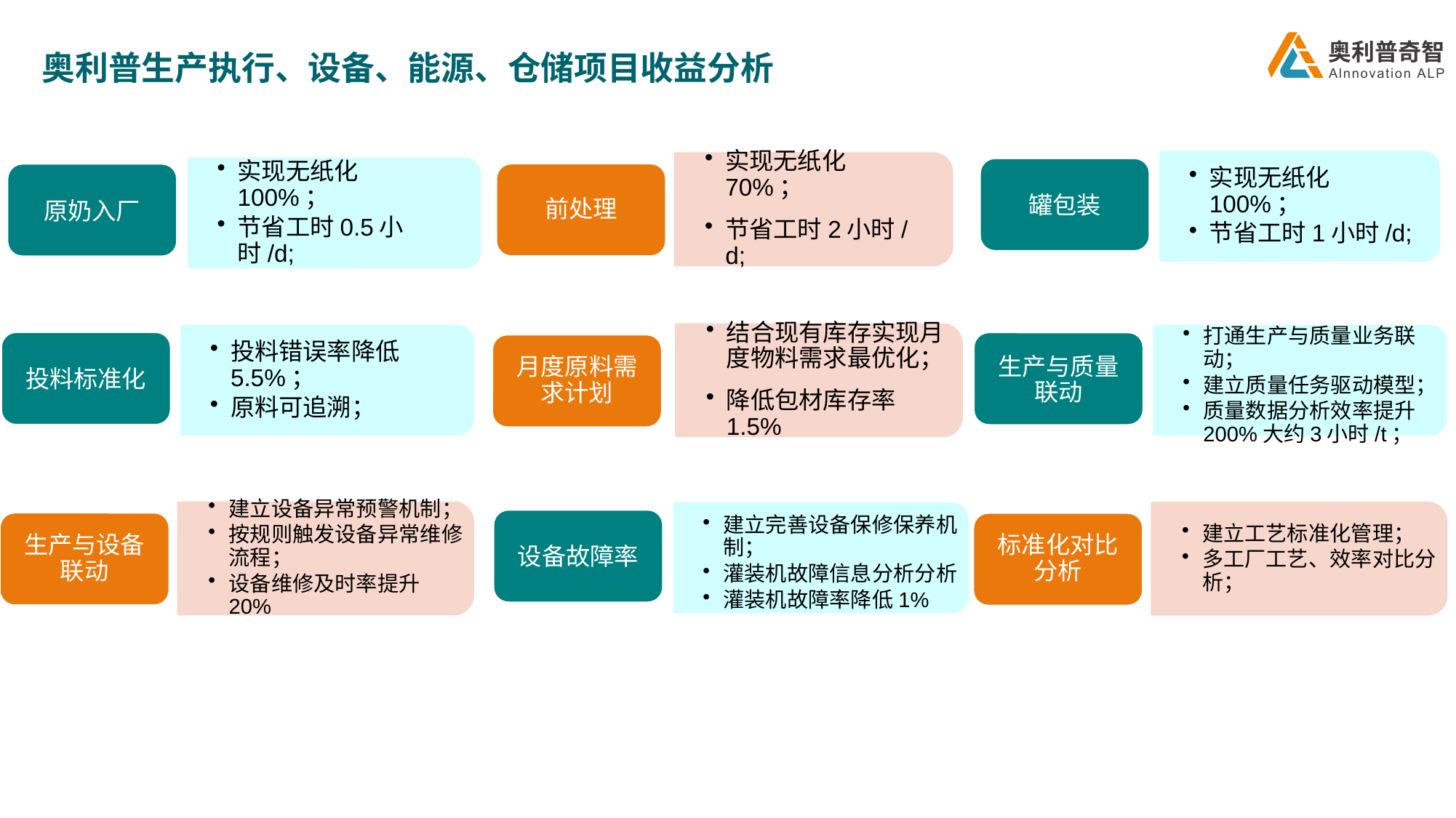

# 奥利普生产执行、设备、能源、仓储项目收益分析
罐包装

实现无纸化100%；
节省工时1小时/d;

实现无纸化70%；
节省工时2小时/d;
原奶入厂

实现无纸化100%；
节省工时0.5小时/d;

前处理

投料标准化

投料错误率降低5.5%；
原料可追溯；

结合现有库存实现月度物料需求最优化；
降低包材库存率1.5%
生产与质量联动

打通生产与质量业务联动；
建立质量任务驱动模型；
质量数据分析效率提升200%大约3小时/t；

月度原料需求计划
设备故障率

建立完善设备保修保养机制；
灌装机故障信息分析分析
灌装机故障率降低1%

建立设备异常预警机制；
按规则触发设备异常维修流程；
设备维修及时率提升20%

建立工艺标准化管理；
多工厂工艺、效率对比分析；

生产与设备联动

标准化对比分析